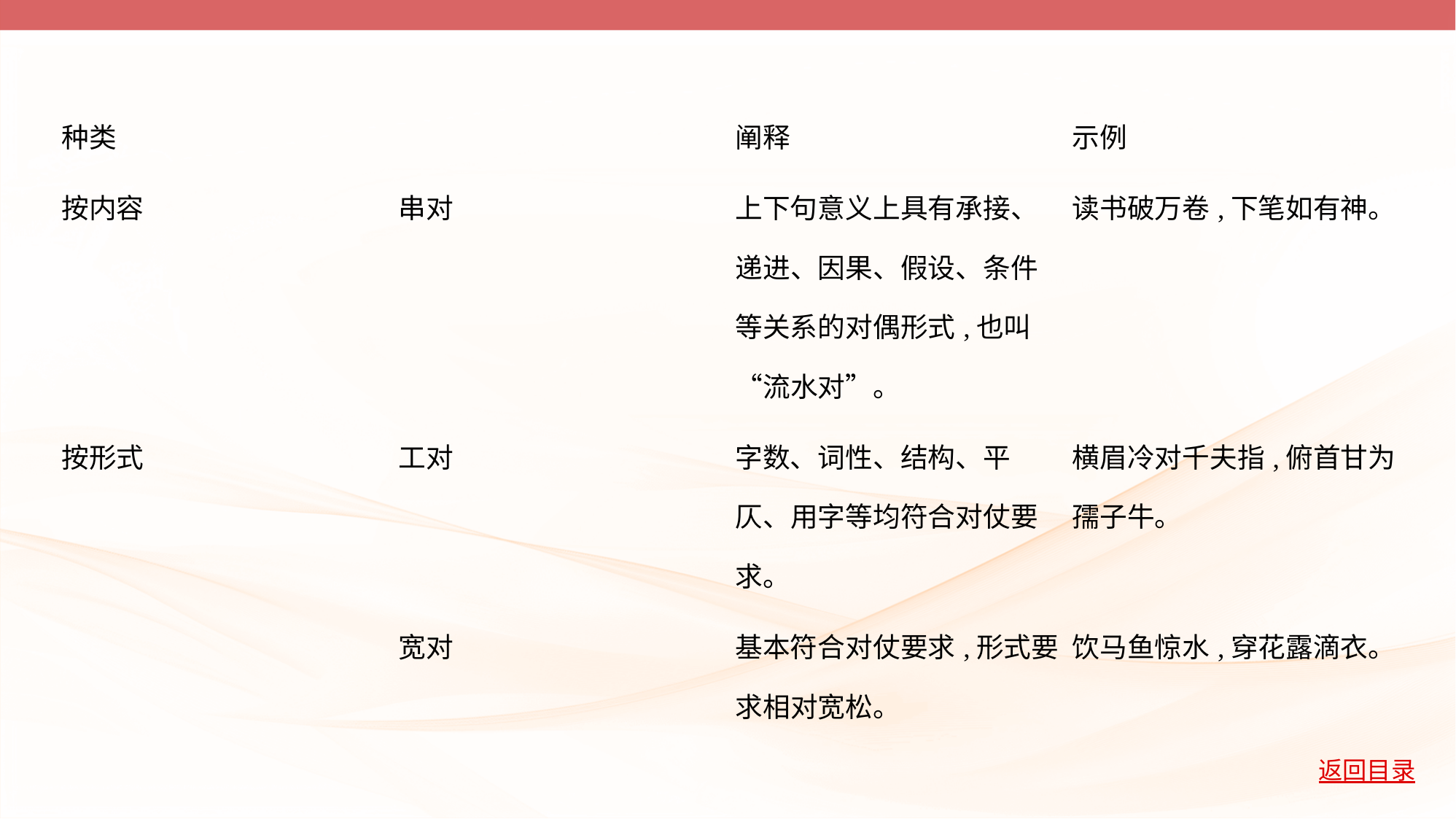

| 种类 |  | 阐释 | 示例 |
| --- | --- | --- | --- |
| 按内容 | 串对 | 上下句意义上具有承接、 递进、因果、假设、条件 等关系的对偶形式,也叫 “流水对”。 | 读书破万卷,下笔如有神。 |
| 按形式 | 工对 | 字数、词性、结构、平 仄、用字等均符合对仗要 求。 | 横眉冷对千夫指,俯首甘为 孺子牛。 |
|  | 宽对 | 基本符合对仗要求,形式要 求相对宽松。 | 饮马鱼惊水,穿花露滴衣。 |